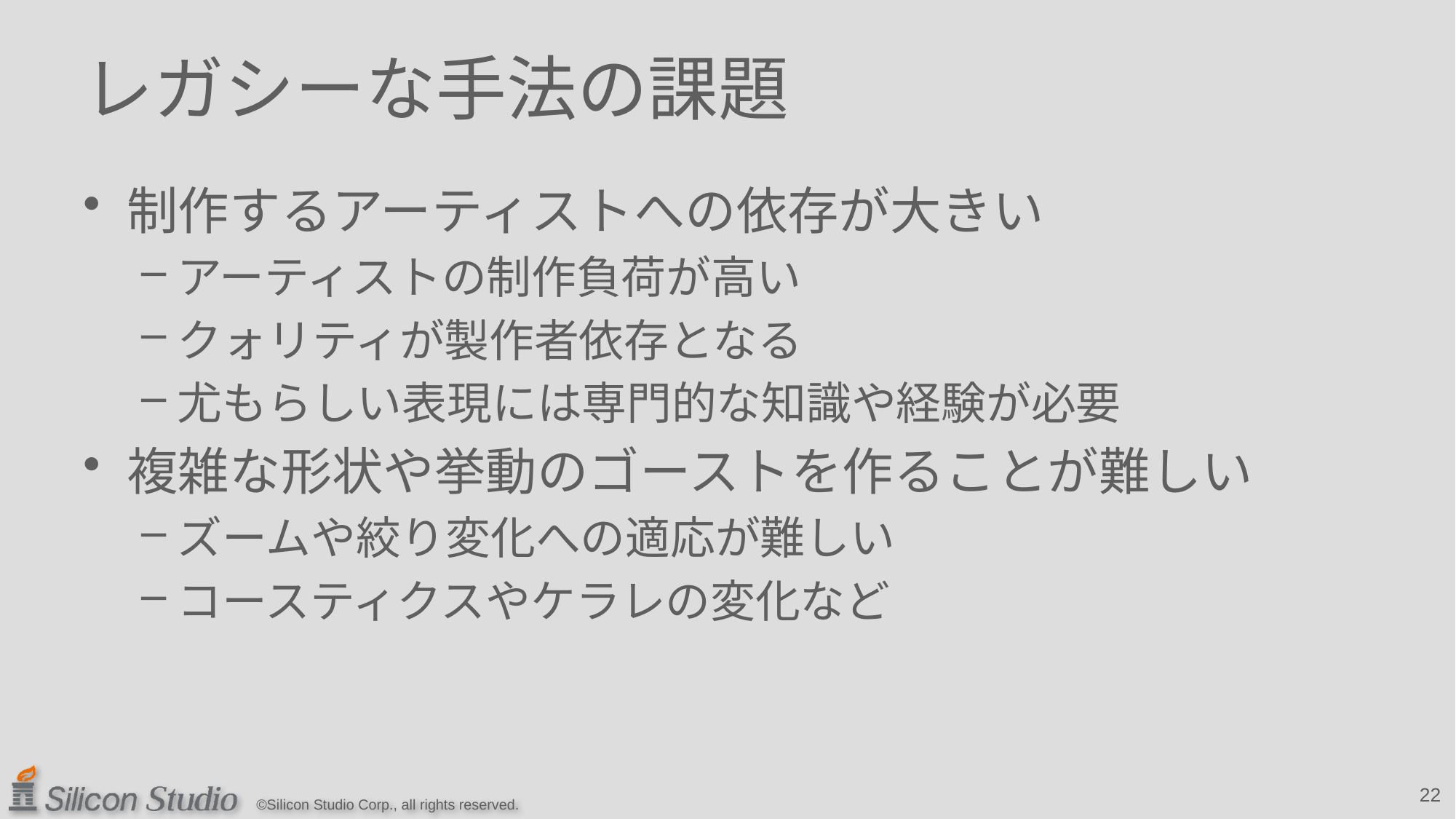

# レガシーな手法の課題
制作するアーティストへの依存が大きい
アーティストの制作負荷が高い
クォリティが製作者依存となる
尤もらしい表現には専門的な知識や経験が必要
複雑な形状や挙動のゴーストを作ることが難しい
ズームや絞り変化への適応が難しい
コースティクスやケラレの変化など

22